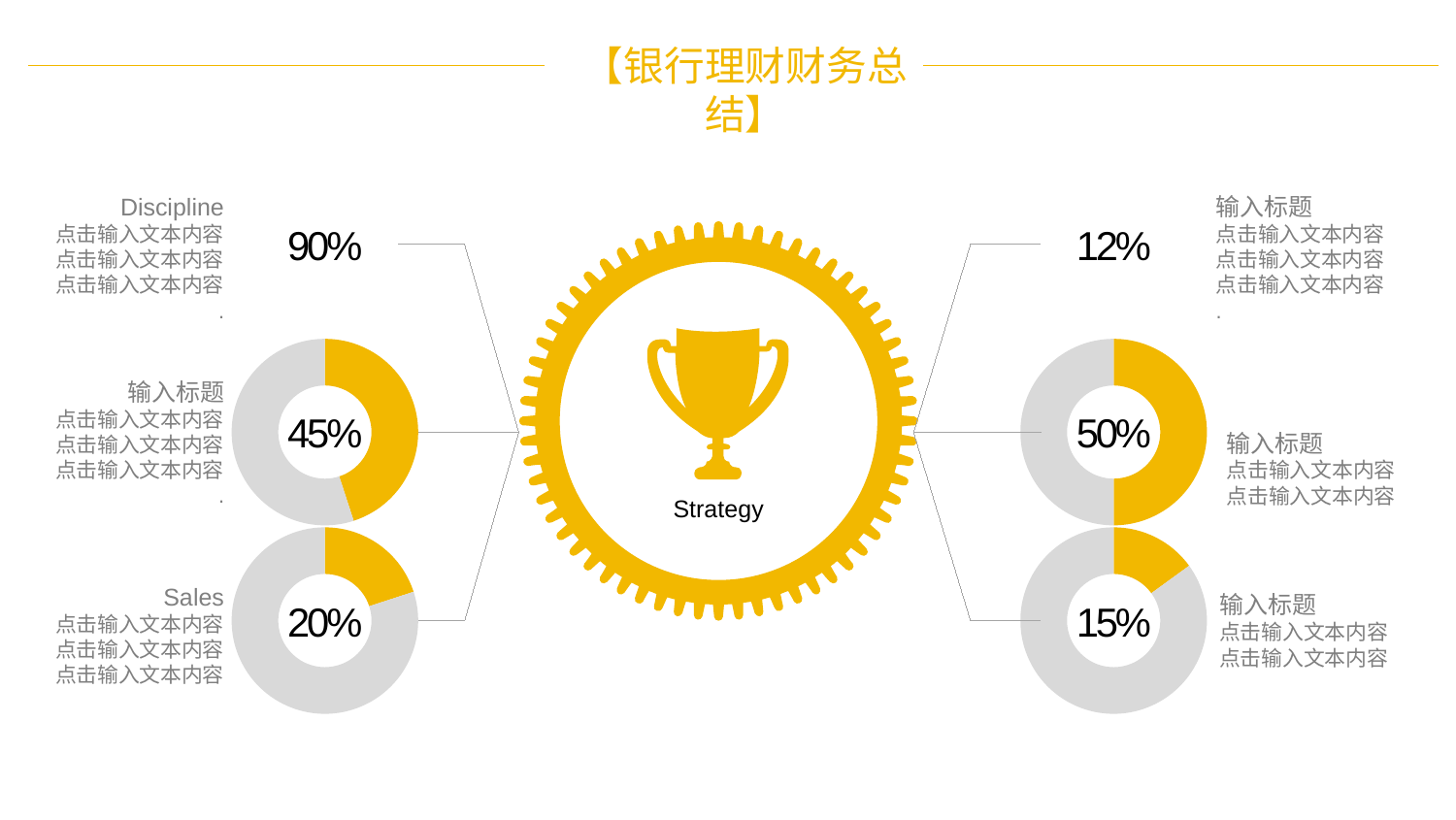

【银行理财财务总结】
Discipline
点击输入文本内容点击输入文本内容点击输入文本内容
.
输入标题
点击输入文本内容点击输入文本内容点击输入文本内容
.
90%
12%

### Chart

| Category | Sales |
|---|---|
| 1st Qtr | 45.0 |
| 2nd Qtr | 55.0 |

### Chart

| Category | Sales |
|---|---|
| 1st Qtr | 5.0 |
| 2nd Qtr | 5.0 |
输入标题
点击输入文本内容点击输入文本内容点击输入文本内容
.
45%
50%
输入标题
点击输入文本内容
点击输入文本内容
Strategy

### Chart

| Category | Sales |
|---|---|
| 1st Qtr | 2.0 |
| 2nd Qtr | 8.0 |

### Chart

| Category | Sales |
|---|---|
| 1st Qtr | 15.0 |
| 2nd Qtr | 85.0 |
Sales
点击输入文本内容点击输入文本内容点击输入文本内容
输入标题
点击输入文本内容
点击输入文本内容
20%
15%